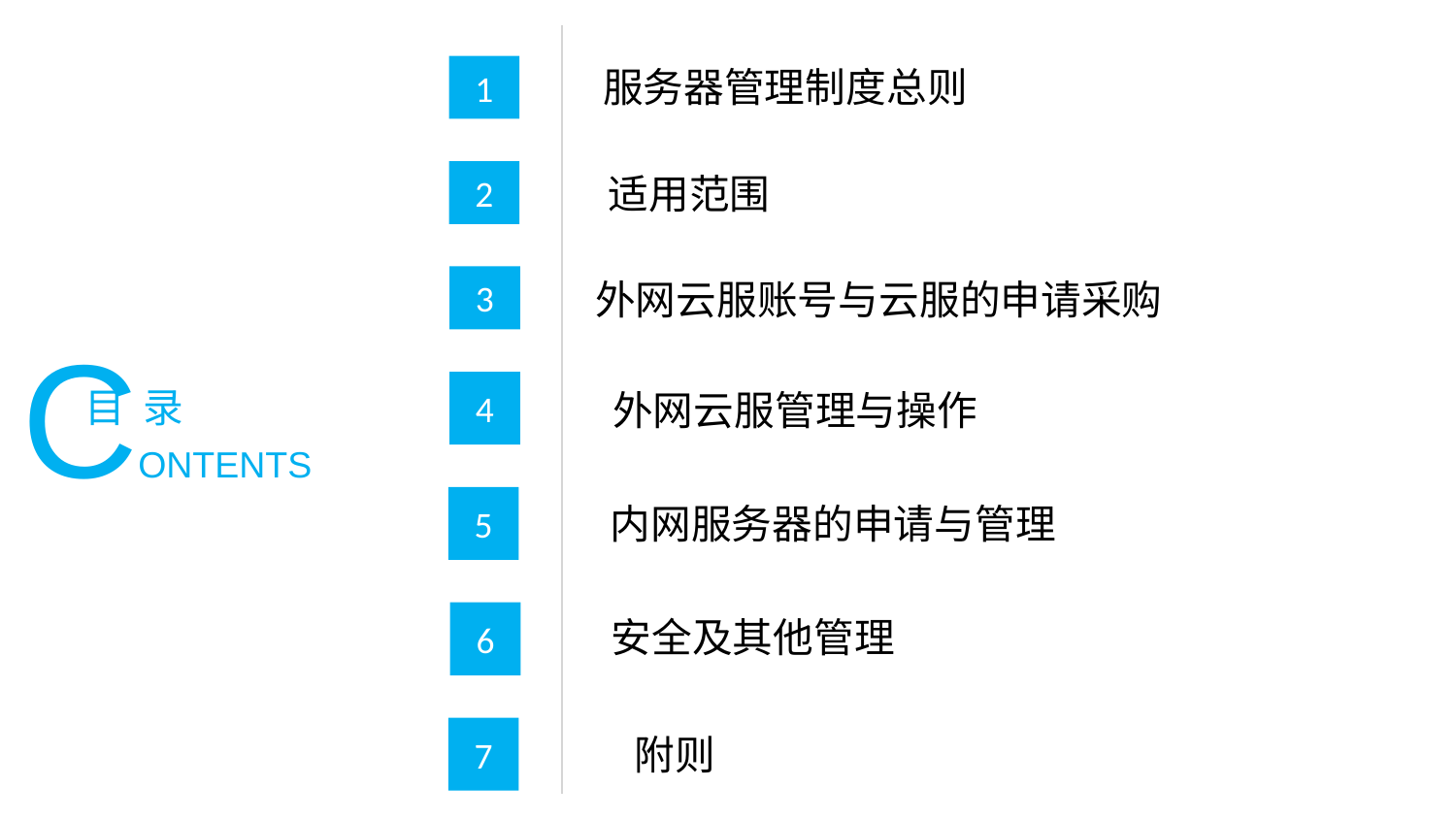

服务器管理制度总则
1
2
适用范围
3
外网云服账号与云服的申请采购
CONTENTS

4
目  录
外网云服管理与操作
5
内网服务器的申请与管理
6
安全及其他管理
7
附则